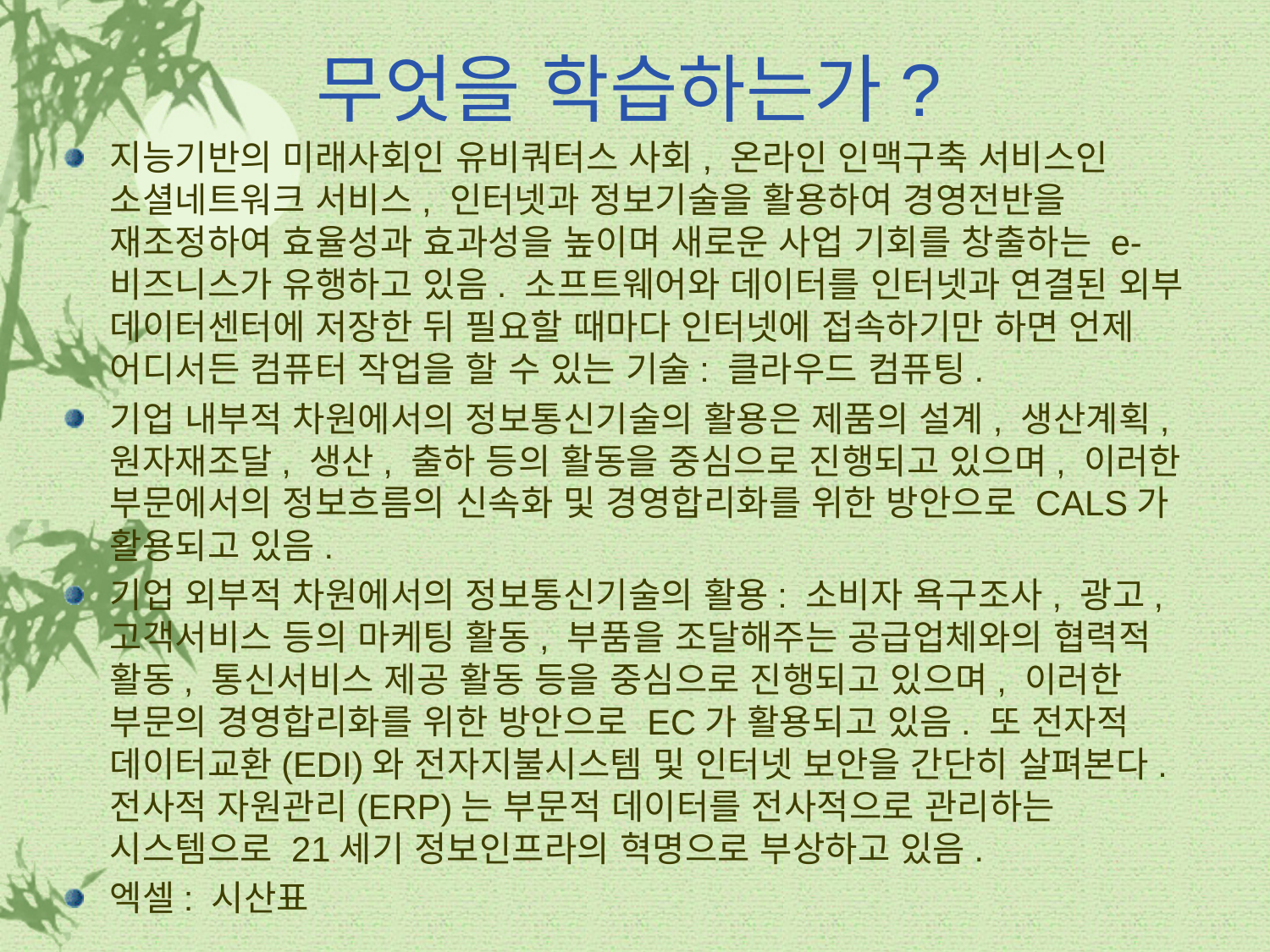

# 무엇을 학습하는가?
지능기반의 미래사회인 유비쿼터스 사회, 온라인 인맥구축 서비스인 소셜네트워크 서비스, 인터넷과 정보기술을 활용하여 경영전반을 재조정하여 효율성과 효과성을 높이며 새로운 사업 기회를 창출하는 e-비즈니스가 유행하고 있음. 소프트웨어와 데이터를 인터넷과 연결된 외부 데이터센터에 저장한 뒤 필요할 때마다 인터넷에 접속하기만 하면 언제 어디서든 컴퓨터 작업을 할 수 있는 기술: 클라우드 컴퓨팅.
기업 내부적 차원에서의 정보통신기술의 활용은 제품의 설계, 생산계획, 원자재조달, 생산, 출하 등의 활동을 중심으로 진행되고 있으며, 이러한 부문에서의 정보흐름의 신속화 및 경영합리화를 위한 방안으로 CALS가 활용되고 있음.
기업 외부적 차원에서의 정보통신기술의 활용: 소비자 욕구조사, 광고, 고객서비스 등의 마케팅 활동, 부품을 조달해주는 공급업체와의 협력적 활동, 통신서비스 제공 활동 등을 중심으로 진행되고 있으며, 이러한 부문의 경영합리화를 위한 방안으로 EC가 활용되고 있음. 또 전자적 데이터교환(EDI)와 전자지불시스템 및 인터넷 보안을 간단히 살펴본다.전사적 자원관리(ERP)는 부문적 데이터를 전사적으로 관리하는 시스템으로 21세기 정보인프라의 혁명으로 부상하고 있음.
엑셀: 시산표